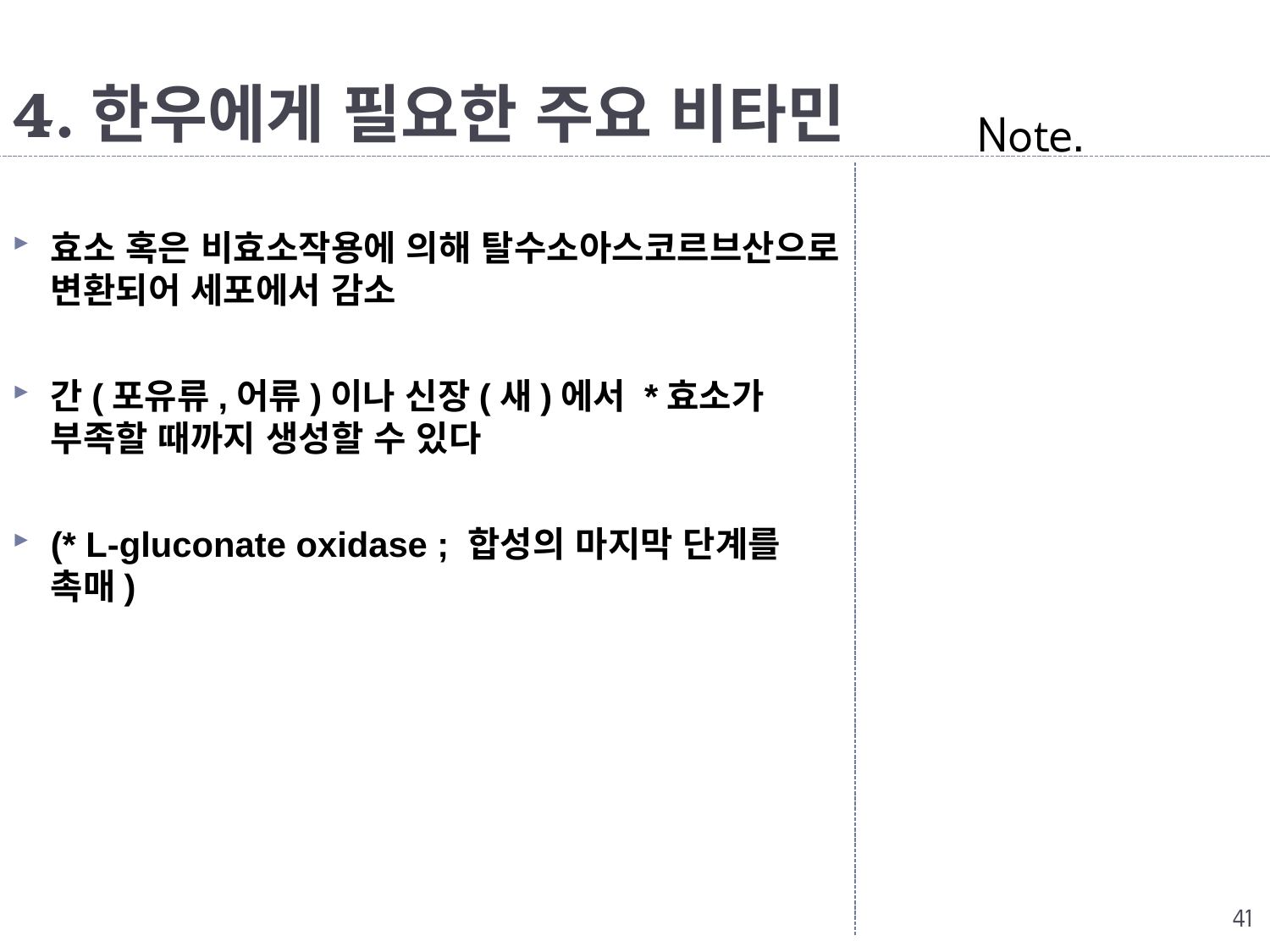

# 4.한우에게 필요한 주요 비타민
Note.

효소 혹은 비효소작용에 의해 탈수소아스코르브산으로 변환되어 세포에서 감소

간(포유류,어류)이나 신장(새)에서 *효소가 부족할 때까지 생성할 수 있다

(* L-gluconate oxidase ; 합성의 마지막 단계를 촉매)
41